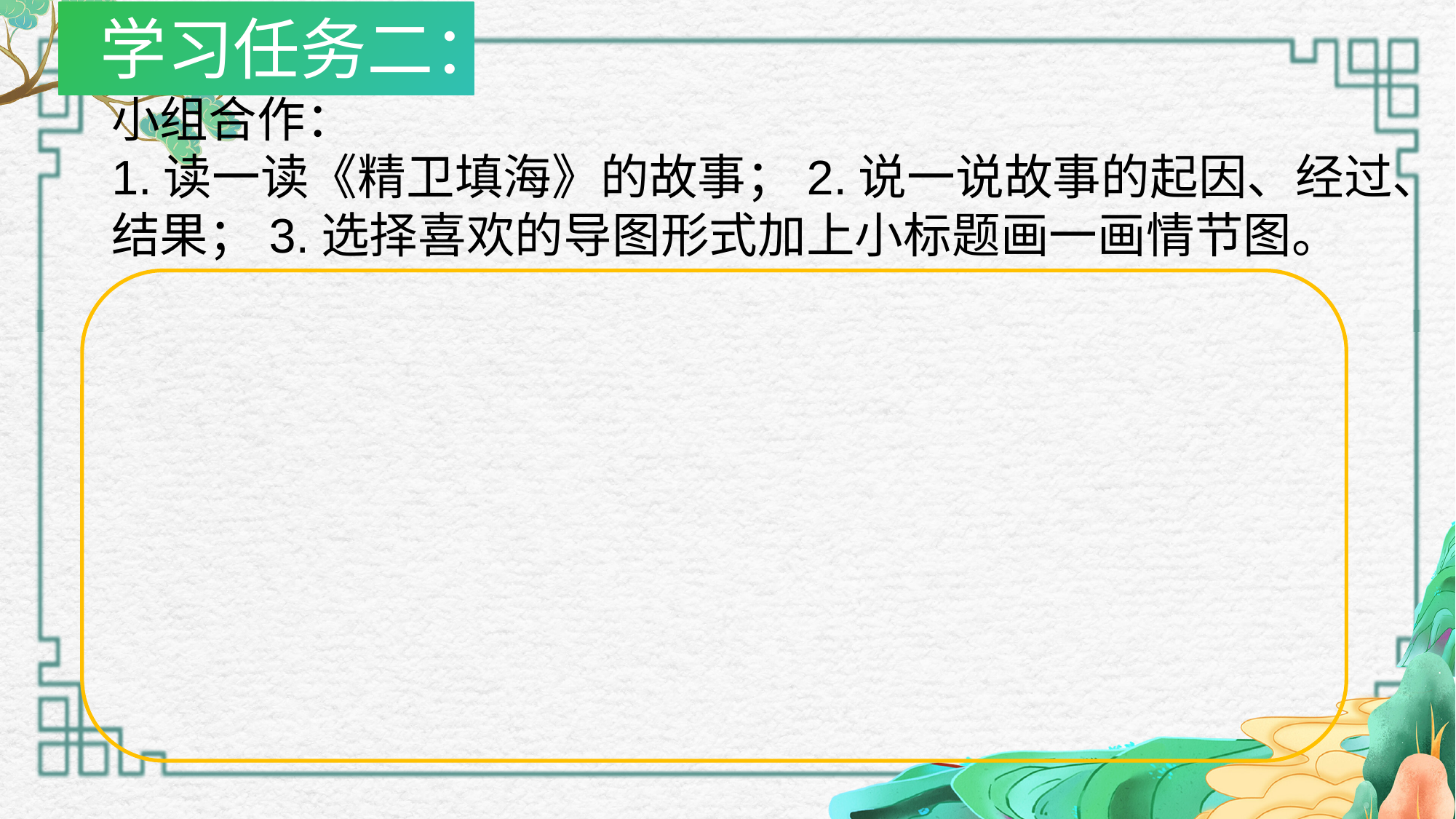

学习任务二：
小组合作：
1.读一读《精卫填海》的故事；2.说一说故事的起因、经过、结果；3.选择喜欢的导图形式加上小标题画一画情节图。